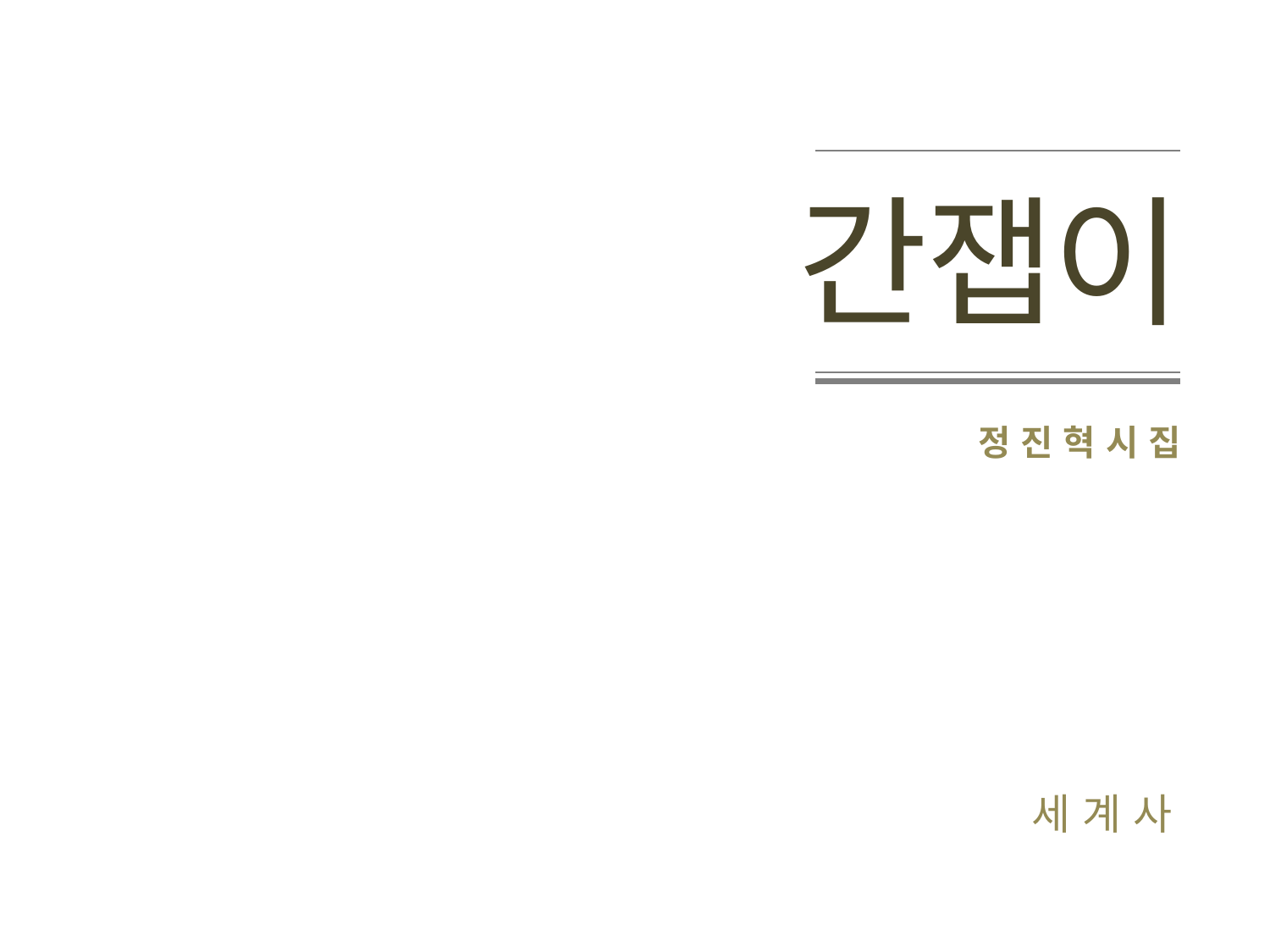

간잽이
정 진 혁 시 집
세 계 사